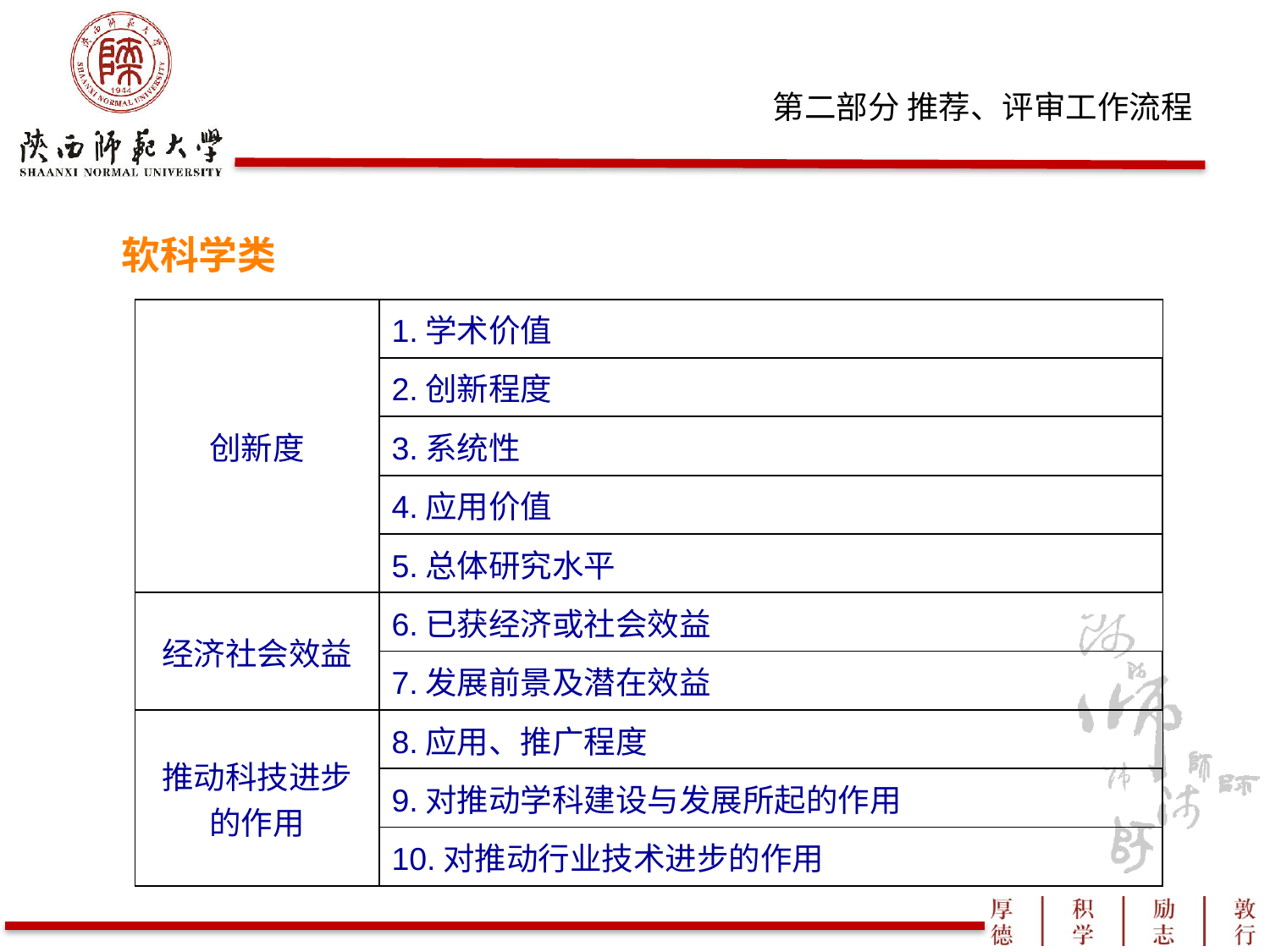

软科学类
| 创新度 | 1.学术价值 |
| --- | --- |
|  | 2.创新程度 |
|  | 3.系统性 |
|  | 4.应用价值 |
|  | 5.总体研究水平 |
| 经济社会效益 | 6.已获经济或社会效益 |
|  | 7.发展前景及潜在效益 |
| 推动科技进步的作用 | 8.应用、推广程度 |
|  | 9.对推动学科建设与发展所起的作用 |
|  | 10.对推动行业技术进步的作用 |